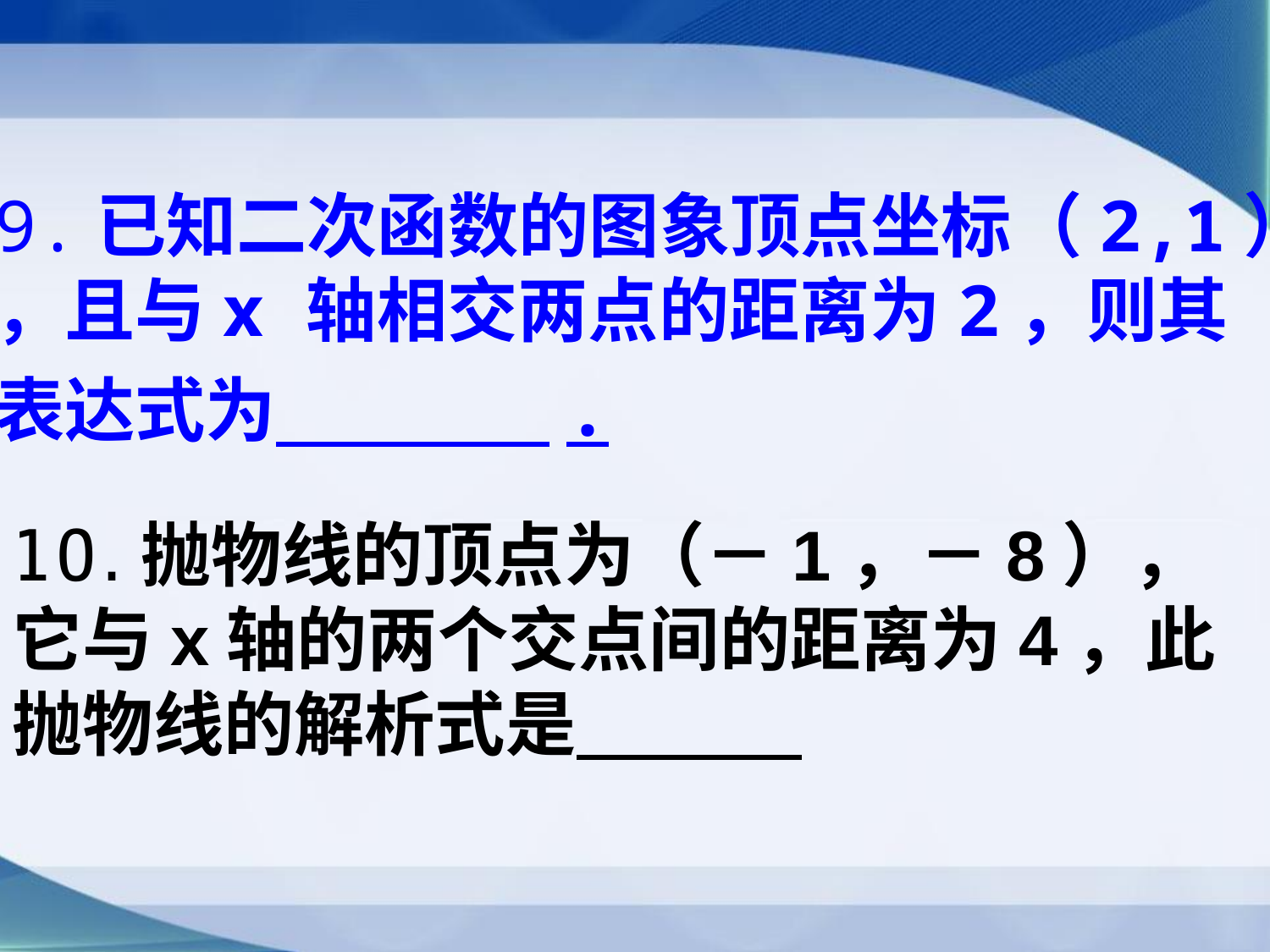

9.已知二次函数的图象顶点坐标（2,1）
，且与x 轴相交两点的距离为2，则其
表达式为                 .
10.抛物线的顶点为（－1，－8），它与x轴的两个交点间的距离为4，此抛物线的解析式是